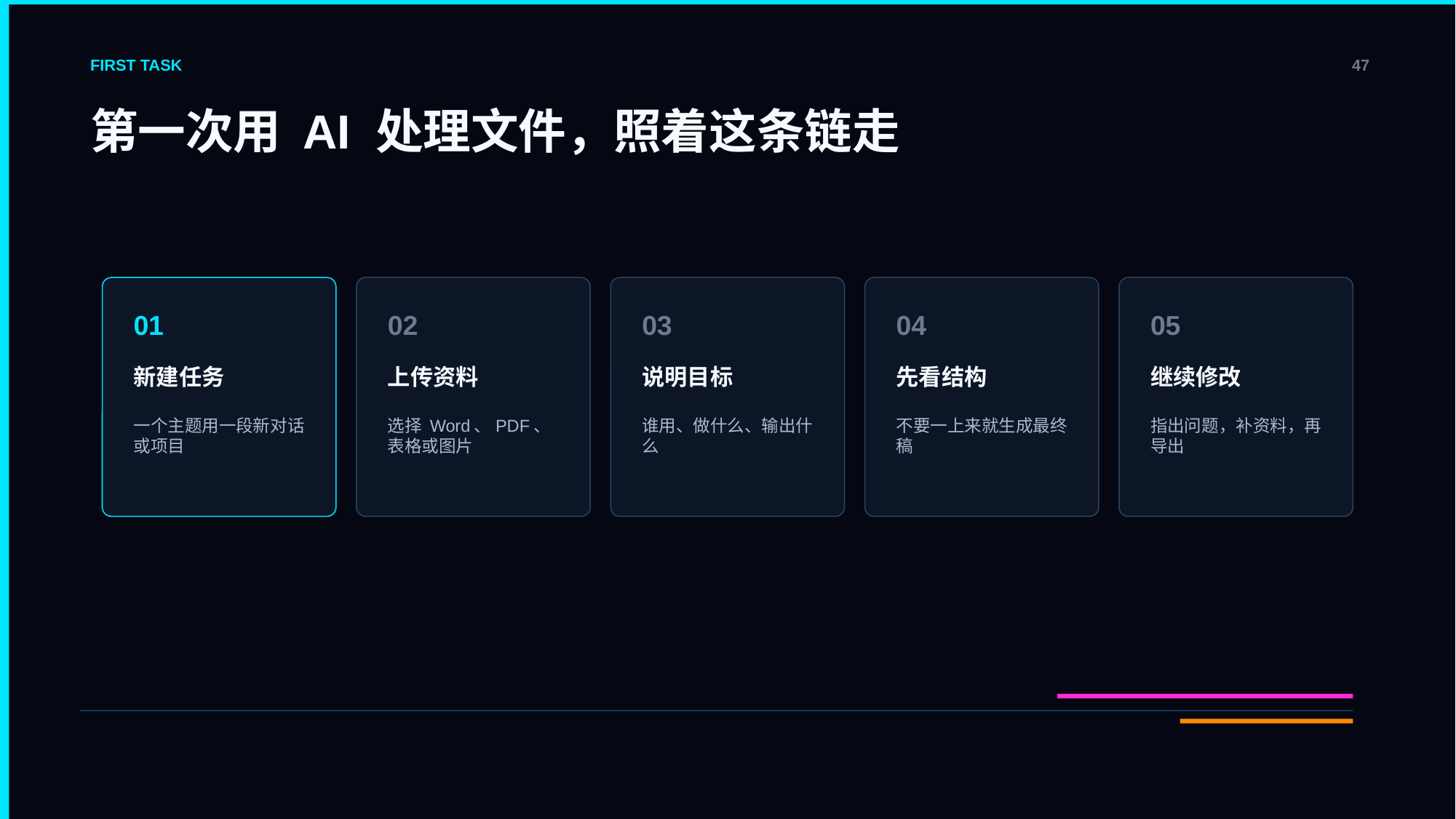

FIRST TASK
47
第一次用 AI 处理文件，照着这条链走

01
02
03
04
05
新建任务
上传资料
说明目标
先看结构
继续修改
一个主题用一段新对话或项目
选择 Word、PDF、表格或图片
谁用、做什么、输出什么
不要一上来就生成最终稿
指出问题，补资料，再导出